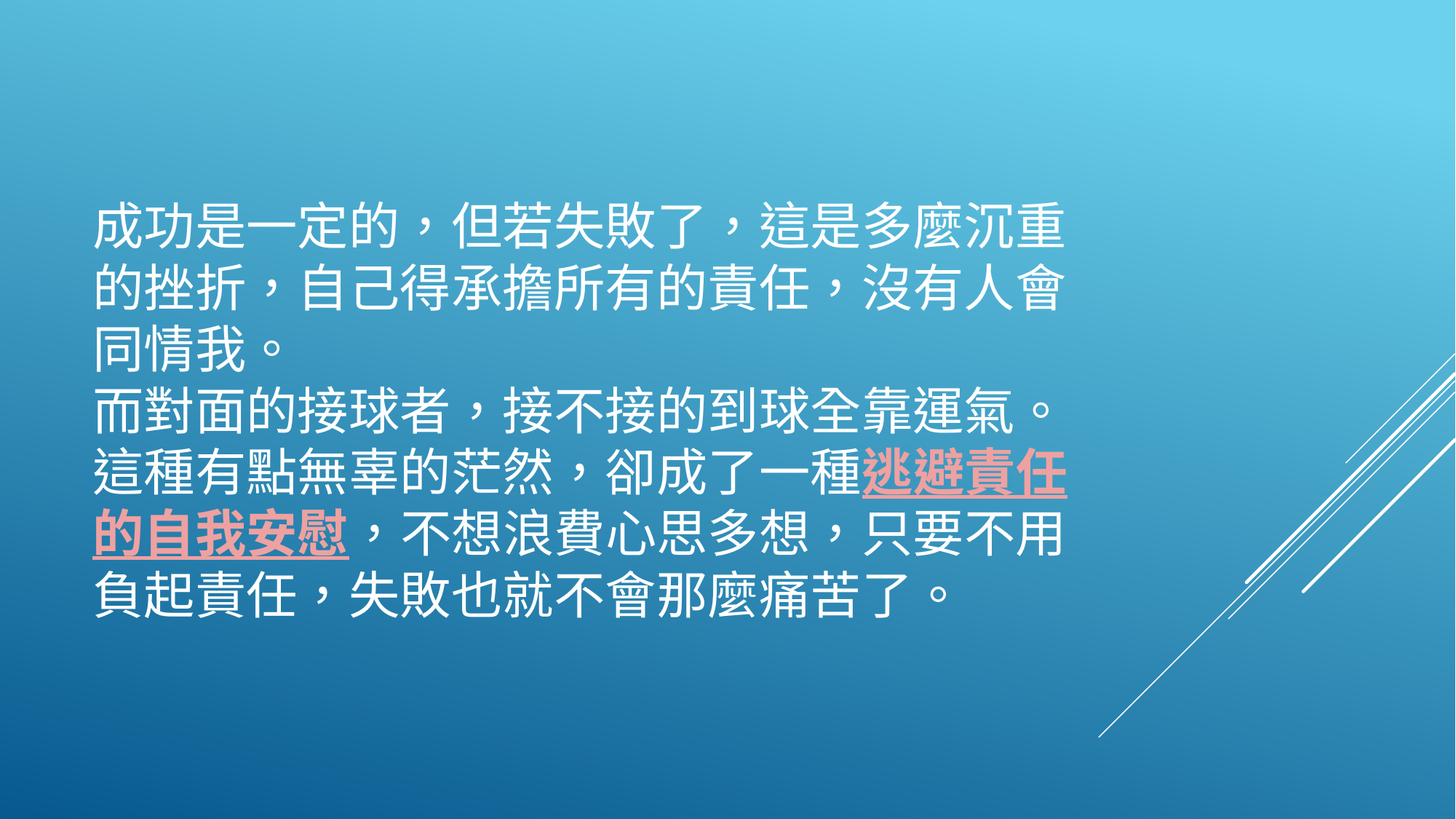

# 成功是一定的，但若失敗了，這是多麼沉重的挫折，自己得承擔所有的責任，沒有人會同情我。 而對面的接球者，接不接的到球全靠運氣。這種有點無辜的茫然，卻成了一種逃避責任的自我安慰，不想浪費心思多想，只要不用負起責任，失敗也就不會那麼痛苦了。